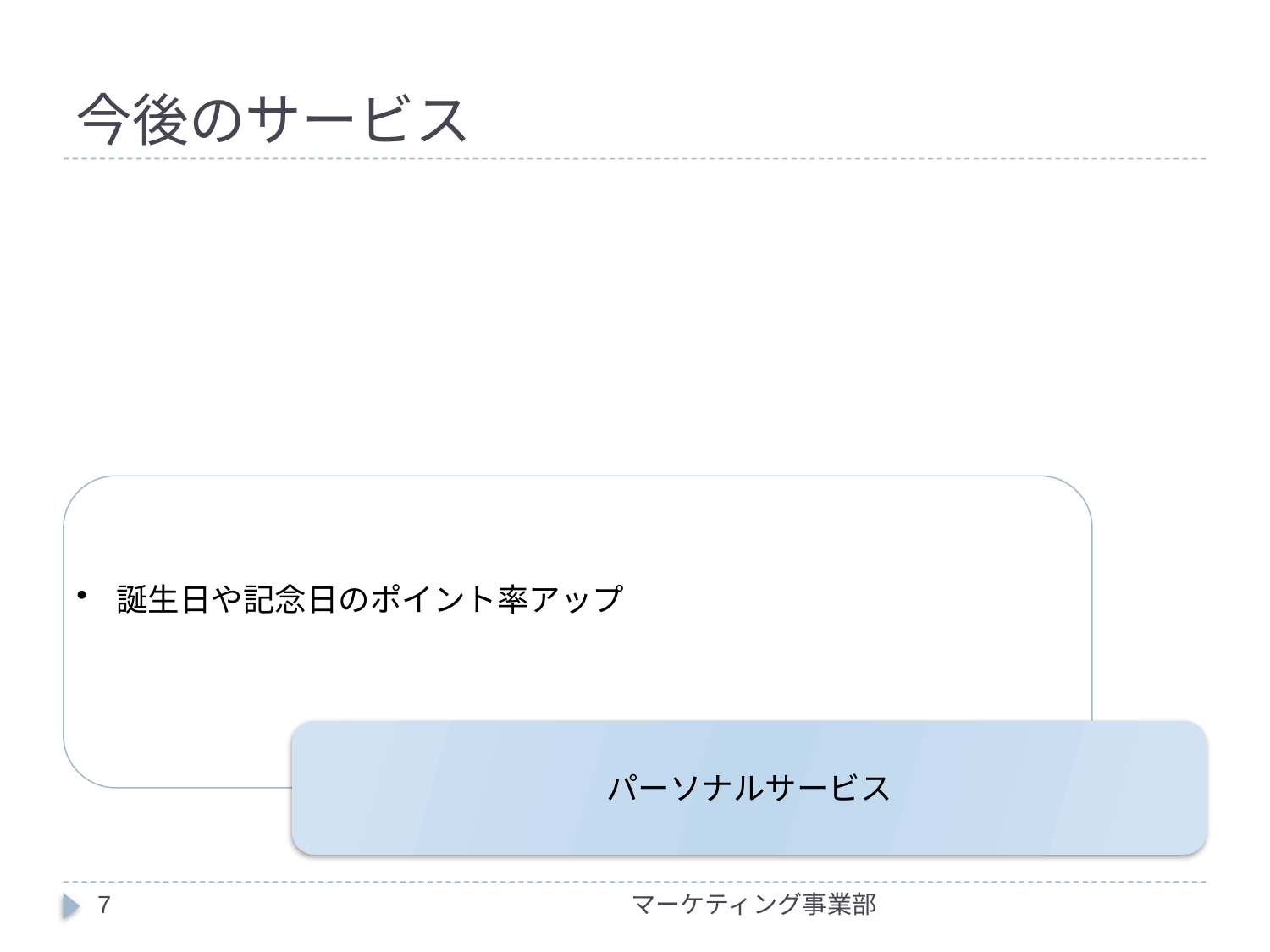

# 今後のサービス
パーソナルサービス
誕生日や記念日のポイント率アップ
7
マーケティング事業部